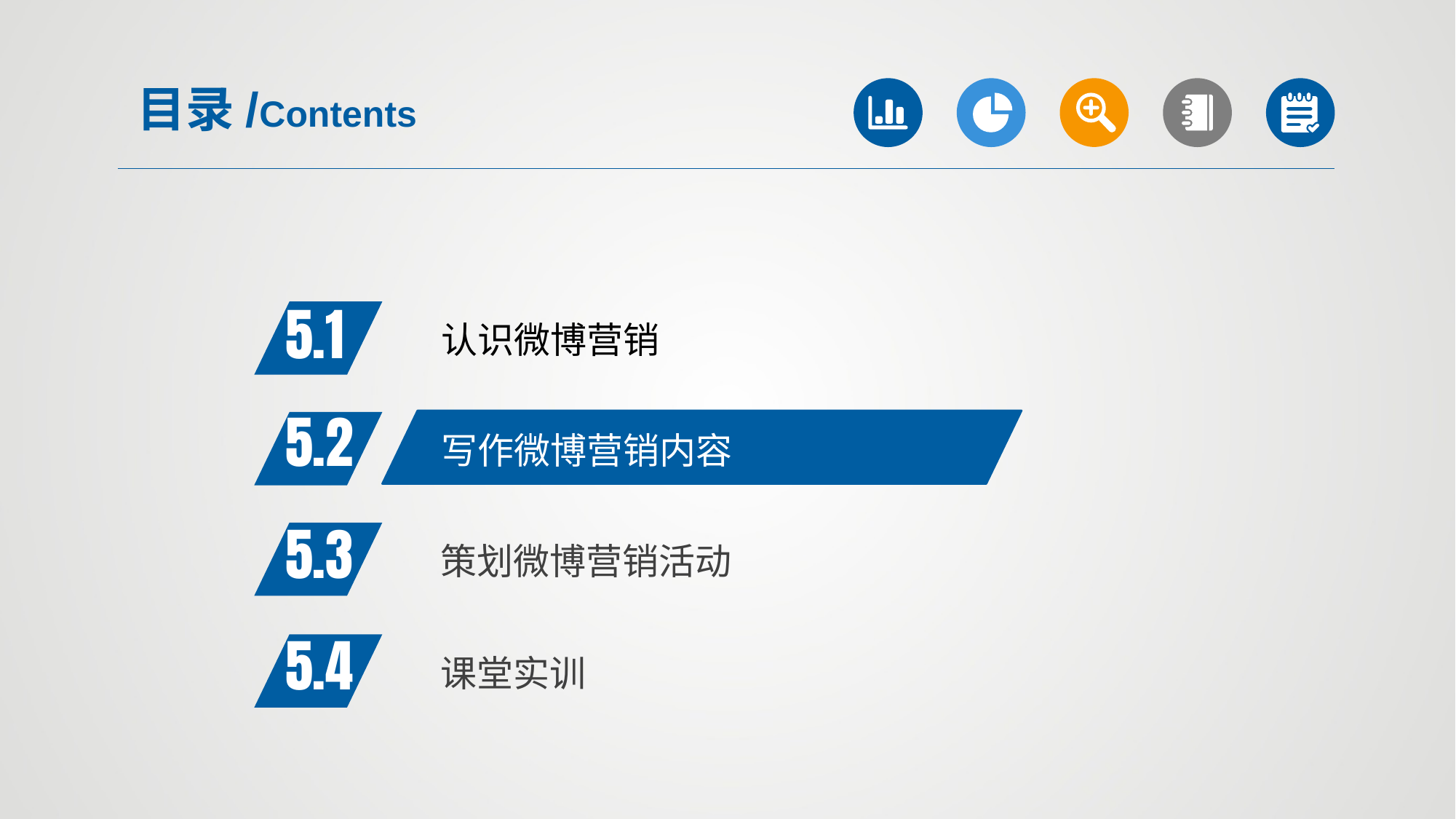

目录/Contents

5.1

认识微博营销
5.2

写作微博营销内容
5.3

策划微博营销活动
5.4

课堂实训